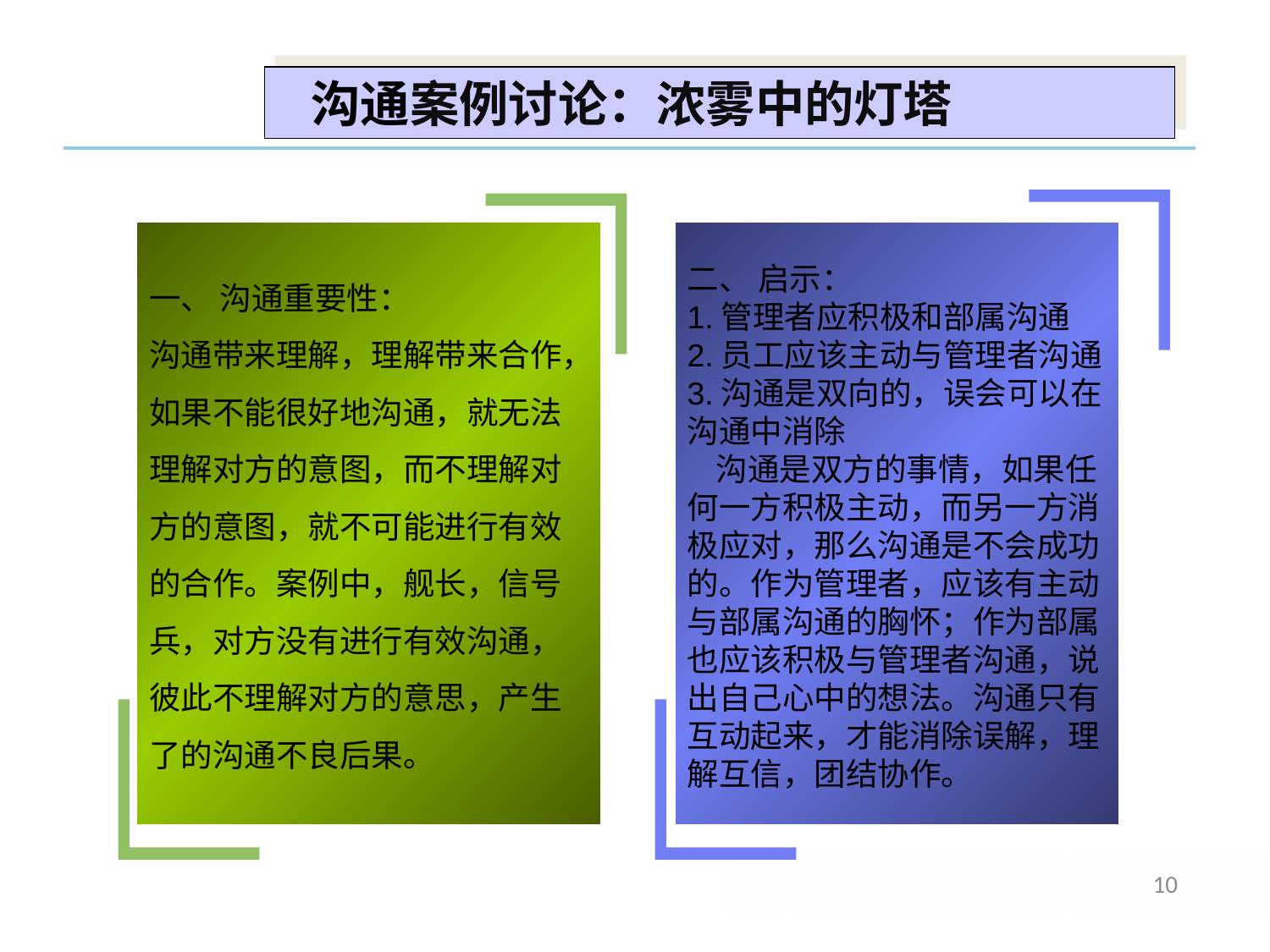

沟通案例讨论：浓雾中的灯塔

一、 沟通重要性：
沟通带来理解，理解带来合作，如果不能很好地沟通，就无法理解对方的意图，而不理解对方的意图，就不可能进行有效的合作。案例中，舰长，信号兵，对方没有进行有效沟通，彼此不理解对方的意思，产生了的沟通不良后果。

二、 启示：
1.管理者应积极和部属沟通
2.员工应该主动与管理者沟通
3.沟通是双向的，误会可以在沟通中消除
    沟通是双方的事情，如果任何一方积极主动，而另一方消极应对，那么沟通是不会成功的。作为管理者，应该有主动与部属沟通的胸怀；作为部属也应该积极与管理者沟通，说出自己心中的想法。沟通只有互动起来，才能消除误解，理解互信，团结协作。